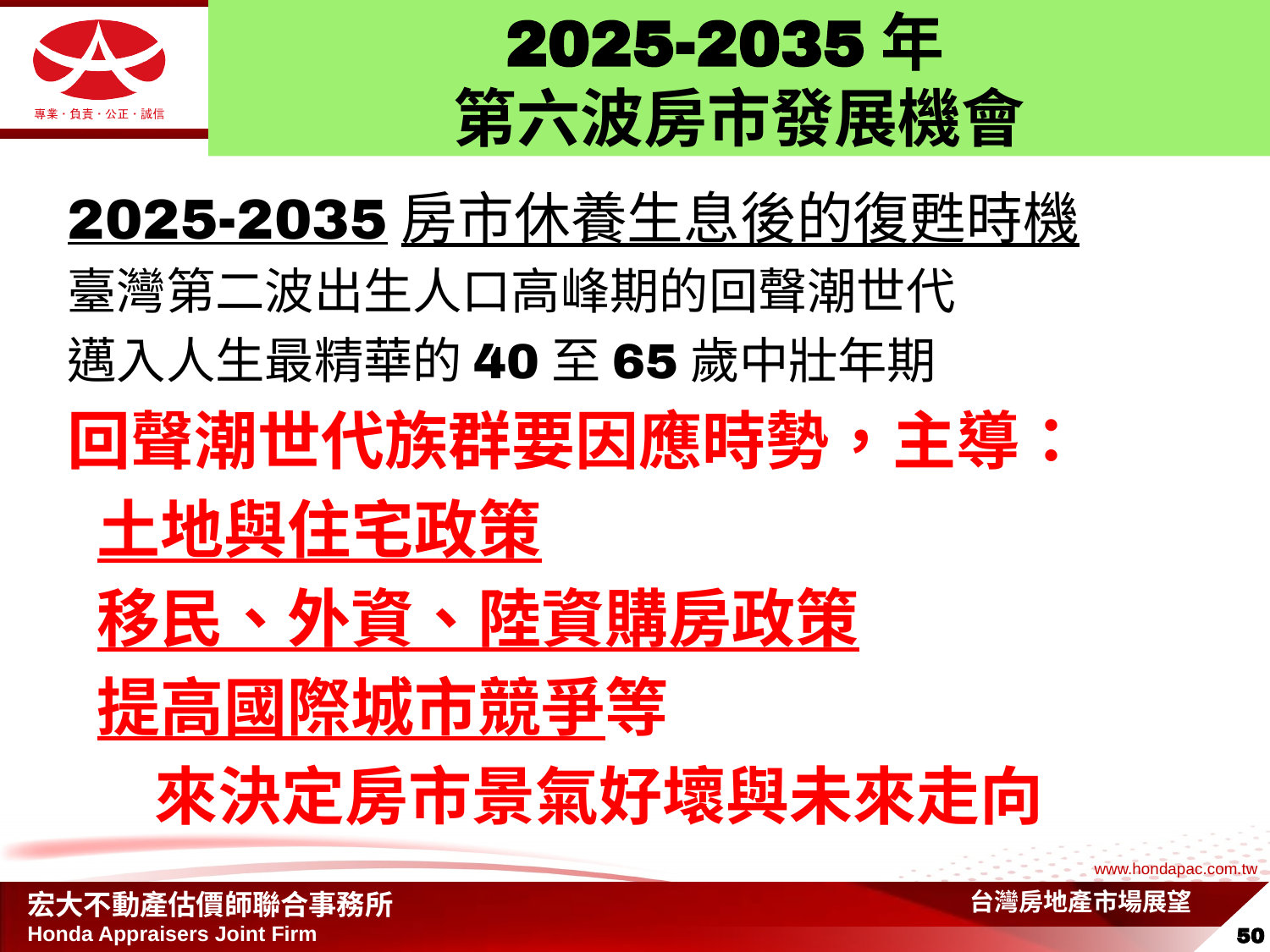

# 2025-2035年 第六波房市發展機會
2025-2035房市休養生息後的復甦時機
臺灣第二波出生人口高峰期的回聲潮世代
邁入人生最精華的40至65歲中壯年期
回聲潮世代族群要因應時勢，主導：
 土地與住宅政策
 移民、外資、陸資購房政策
 提高國際城市競爭等
     來決定房市景氣好壞與未來走向
台灣房地產市場展望
50